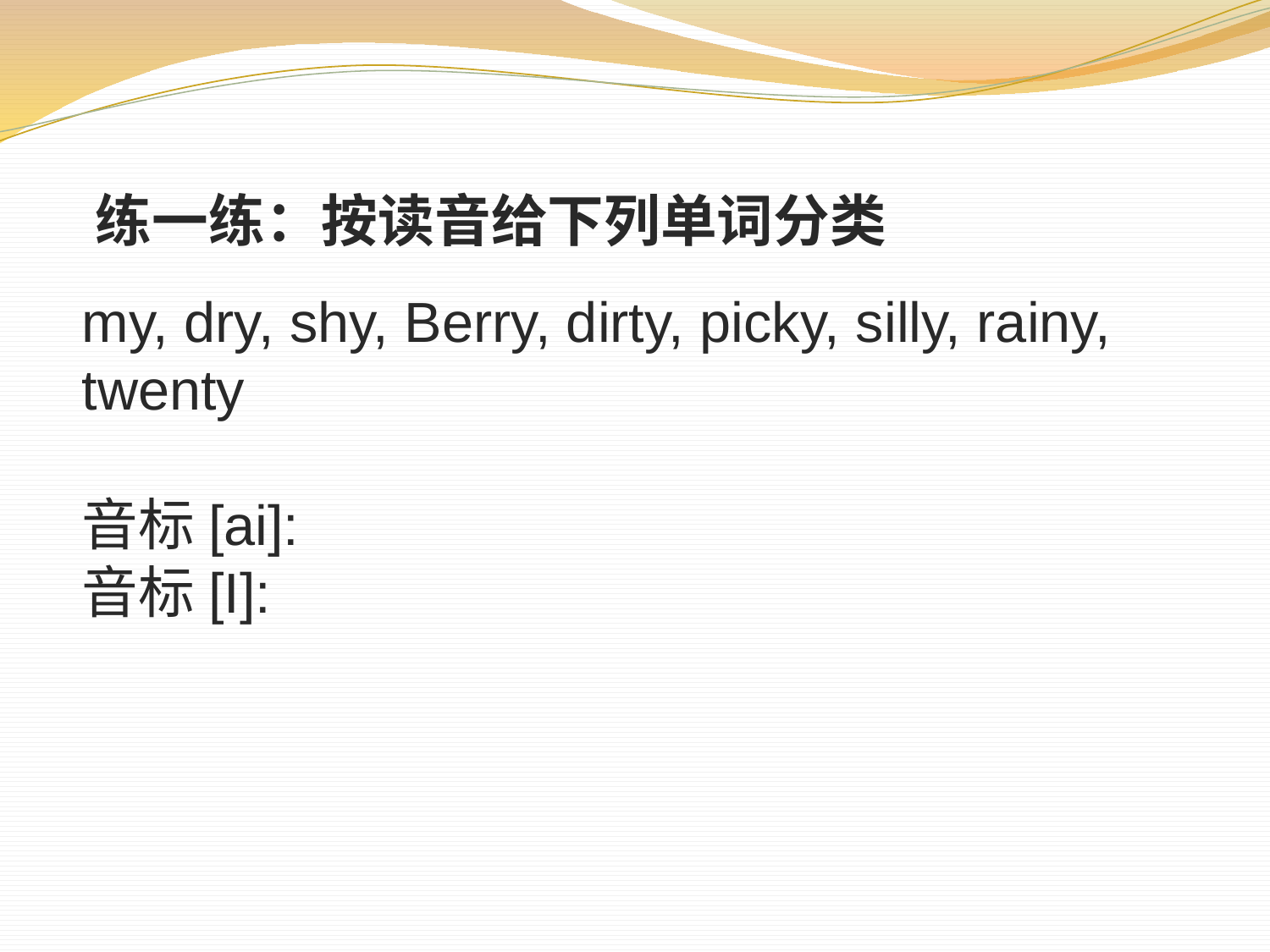

练一练：按读音给下列单词分类
my, dry, shy, Berry, dirty, picky, silly, rainy, twenty

音标[ai]:
音标[I]: